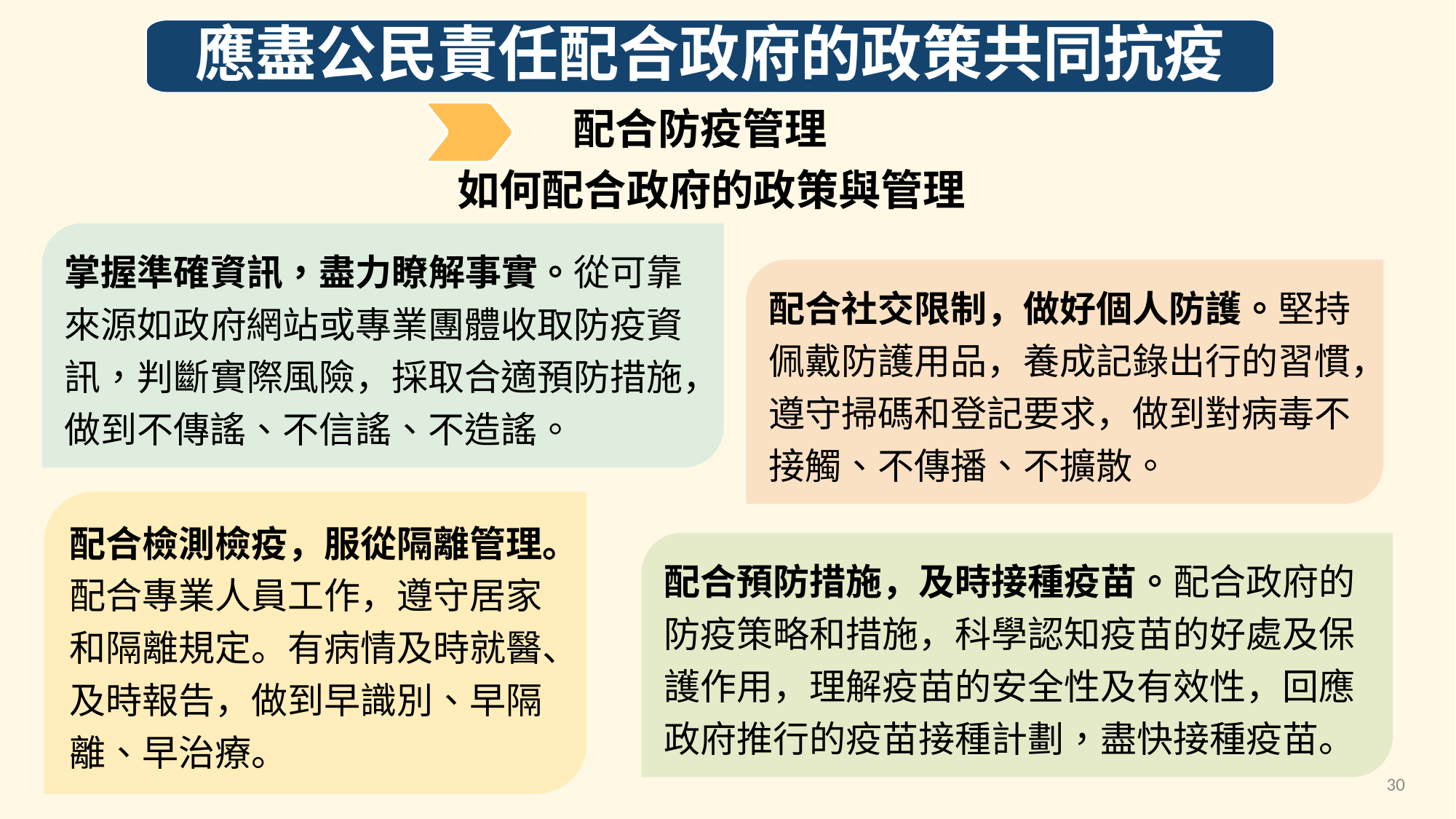

應盡公民責任配合政府的政策共同抗疫
# 配合防疫管理

 如何配合政府的政策與管理
掌握準確資訊，盡力瞭解事實。從可靠來源如政府網站或專業團體收取防疫資訊，判斷實際風險，採取合適預防措施，做到不傳謠、不信謠、不造謠。
配合社交限制，做好個人防護。堅持佩戴防護用品，養成記錄出行的習慣，遵守掃碼和登記要求，做到對病毒不接觸、不傳播、不擴散。
配合檢測檢疫，服從隔離管理。配合專業人員工作，遵守居家和隔離規定。有病情及時就醫、及時報告，做到早識別、早隔離、早治療。
配合預防措施，及時接種疫苗。配合政府的防疫策略和措施，科學認知疫苗的好處及保護作用，理解疫苗的安全性及有效性，回應政府推行的疫苗接種計劃，盡快接種疫苗。